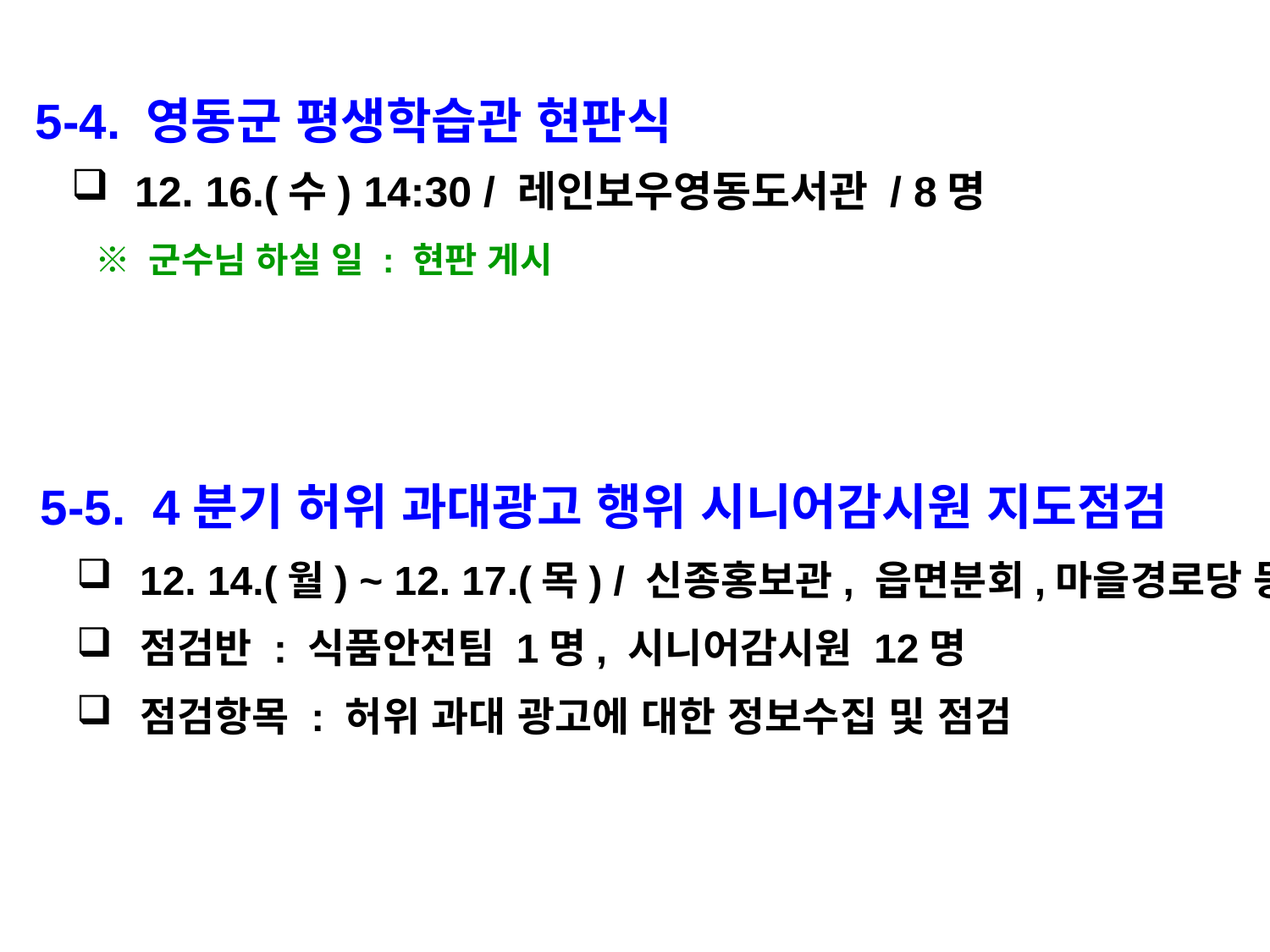

5-4. 영동군 평생학습관 현판식
12. 16.(수) 14:30 / 레인보우영동도서관 / 8명
  ※ 군수님 하실 일 : 현판 게시
  5-5.  4분기 허위 과대광고 행위 시니어감시원 지도점검
12. 14.(월) ~ 12. 17.(목) / 신종홍보관, 읍면분회,마을경로당 등
점검반 : 식품안전팀 1명, 시니어감시원 12명
점검항목 : 허위 과대 광고에 대한 정보수집 및 점검